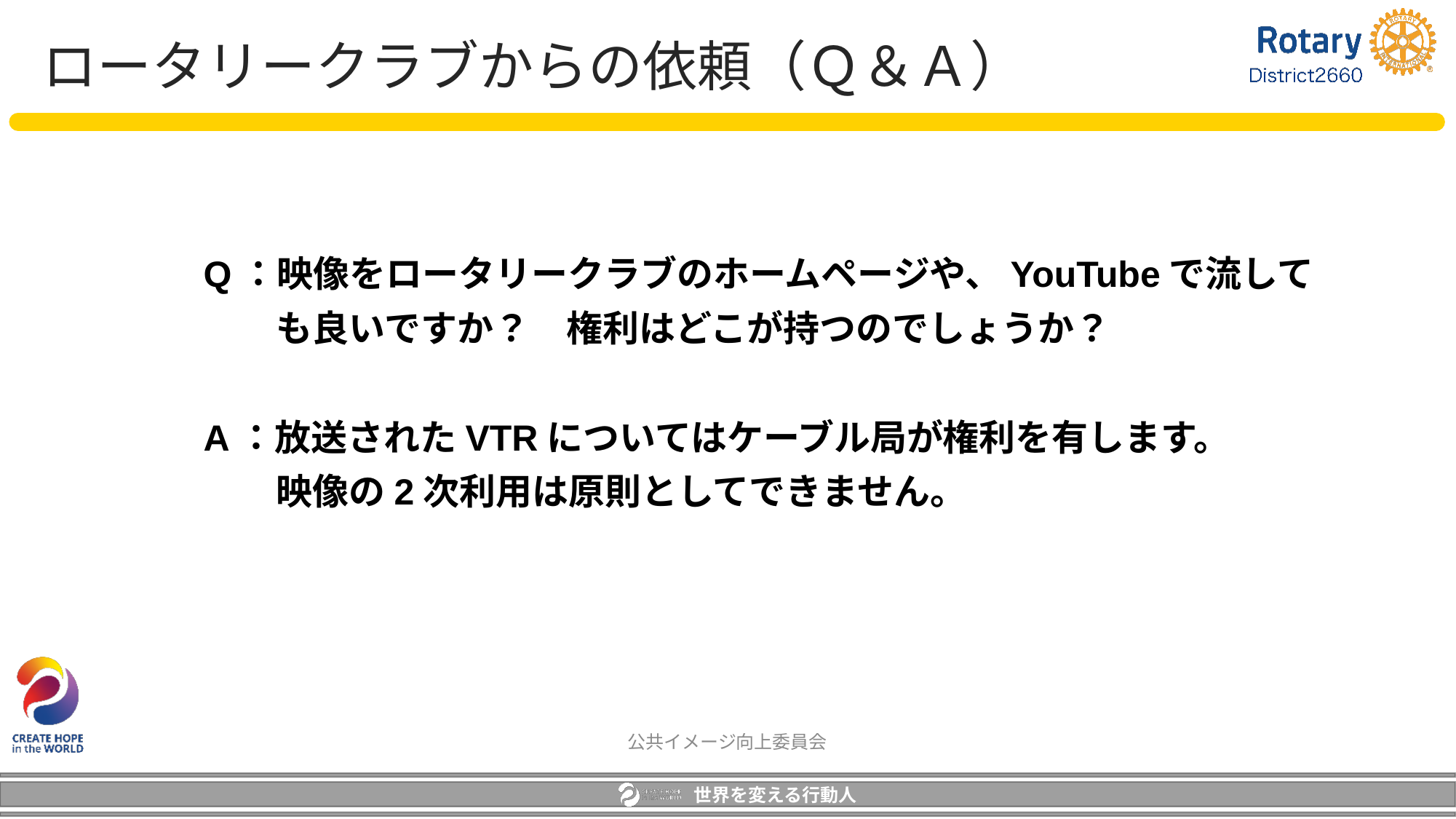

# ロータリークラブからの依頼（Ｑ＆Ａ）

Q：映像をロータリークラブのホームページや、YouTubeで流して
　　も良いですか？　権利はどこが持つのでしょうか？

A：放送されたVTRについてはケーブル局が権利を有します。
　　映像の2次利用は原則としてできません。